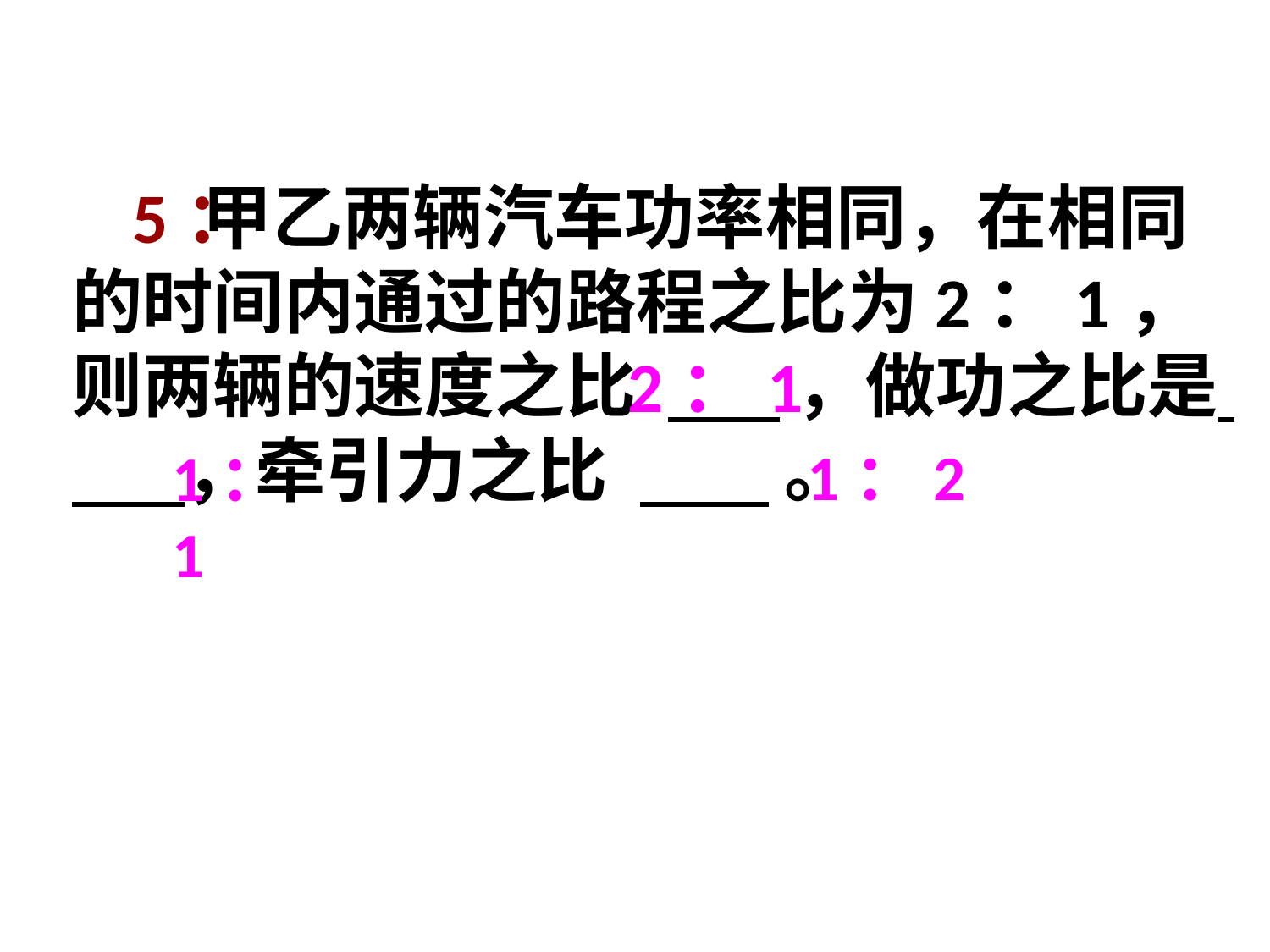

甲乙两辆汽车功率相同，在相同的时间内通过的路程之比为2：1，则两辆的速度之比          ，做功之比是         ，牵引力之比           。
5：
2：1
1：2
1：1